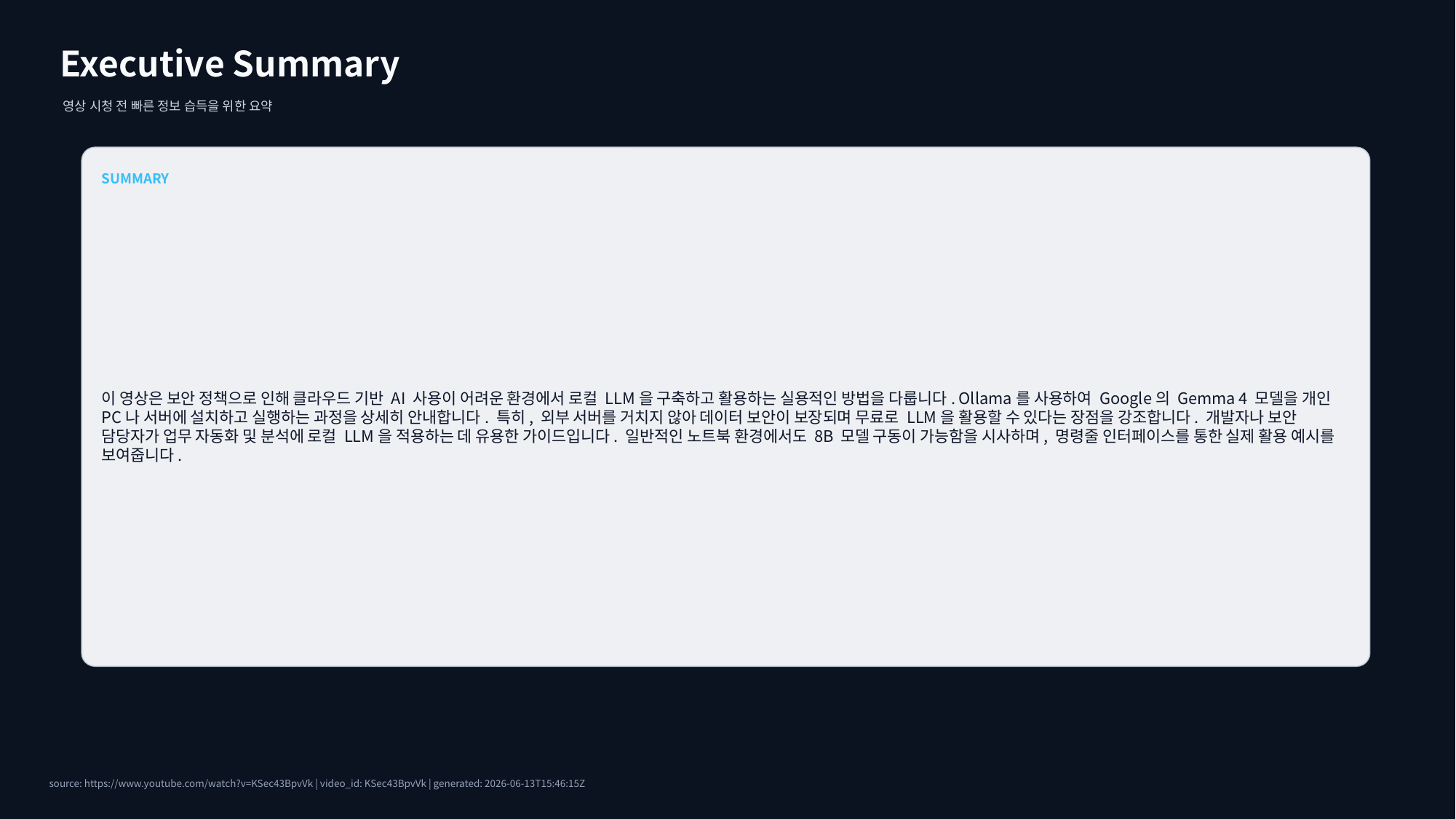

Executive Summary
영상 시청 전 빠른 정보 습득을 위한 요약

SUMMARY
이 영상은 보안 정책으로 인해 클라우드 기반 AI 사용이 어려운 환경에서 로컬 LLM을 구축하고 활용하는 실용적인 방법을 다룹니다. Ollama를 사용하여 Google의 Gemma 4 모델을 개인 PC나 서버에 설치하고 실행하는 과정을 상세히 안내합니다. 특히, 외부 서버를 거치지 않아 데이터 보안이 보장되며 무료로 LLM을 활용할 수 있다는 장점을 강조합니다. 개발자나 보안 담당자가 업무 자동화 및 분석에 로컬 LLM을 적용하는 데 유용한 가이드입니다. 일반적인 노트북 환경에서도 8B 모델 구동이 가능함을 시사하며, 명령줄 인터페이스를 통한 실제 활용 예시를 보여줍니다.
source: https://www.youtube.com/watch?v=KSec43BpvVk | video_id: KSec43BpvVk | generated: 2026-06-13T15:46:15Z